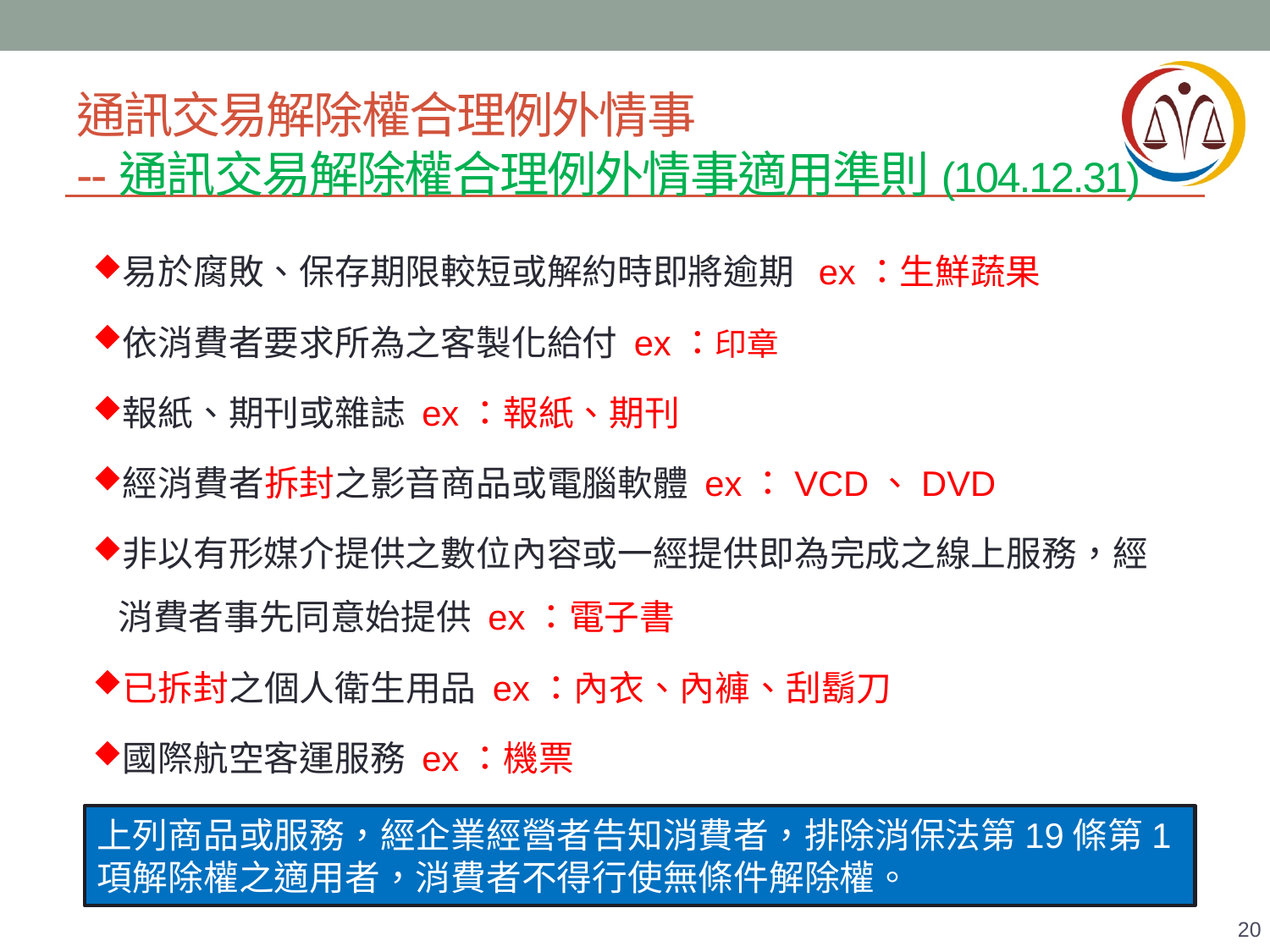

# 通訊交易解除權合理例外情事 --通訊交易解除權合理例外情事適用準則(104.12.31)
易於腐敗、保存期限較短或解約時即將逾期  ex：生鮮蔬果
依消費者要求所為之客製化給付 ex：印章
報紙、期刊或雜誌 ex：報紙、期刊
經消費者拆封之影音商品或電腦軟體 ex：VCD、DVD
非以有形媒介提供之數位內容或一經提供即為完成之線上服務，經消費者事先同意始提供 ex：電子書
已拆封之個人衛生用品 ex：內衣、內褲、刮鬍刀
國際航空客運服務 ex：機票
上列商品或服務，經企業經營者告知消費者，排除消保法第19條第1項解除權之適用者，消費者不得行使無條件解除權。
20